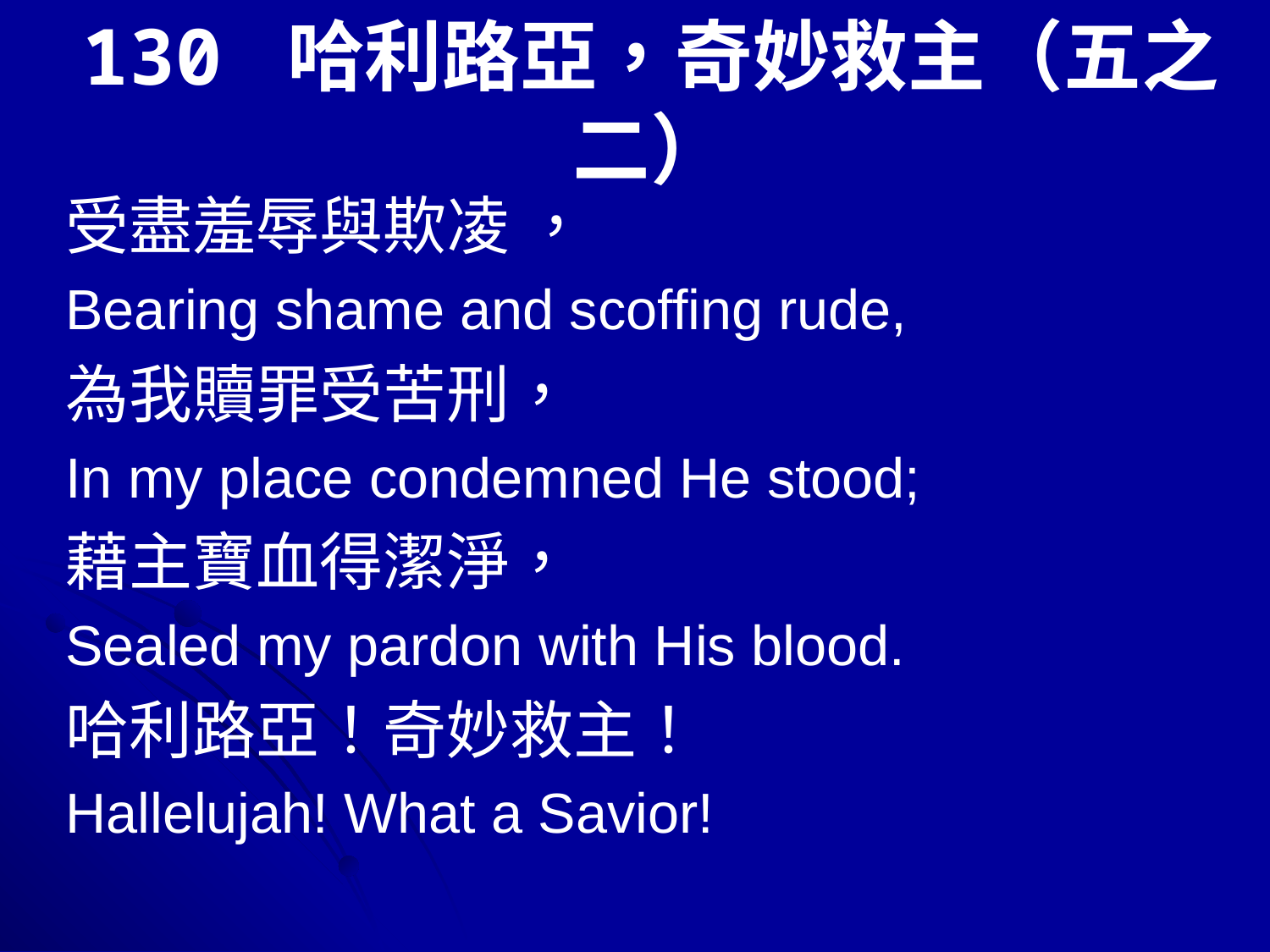

# 130 哈利路亞，奇妙救主（五之二）
受盡羞辱與欺凌 ，
Bearing shame and scoffing rude,
為我贖罪受苦刑，
In my place condemned He stood;
藉主寶血得潔淨，
Sealed my pardon with His blood.
哈利路亞！奇妙救主！
Hallelujah! What a Savior!